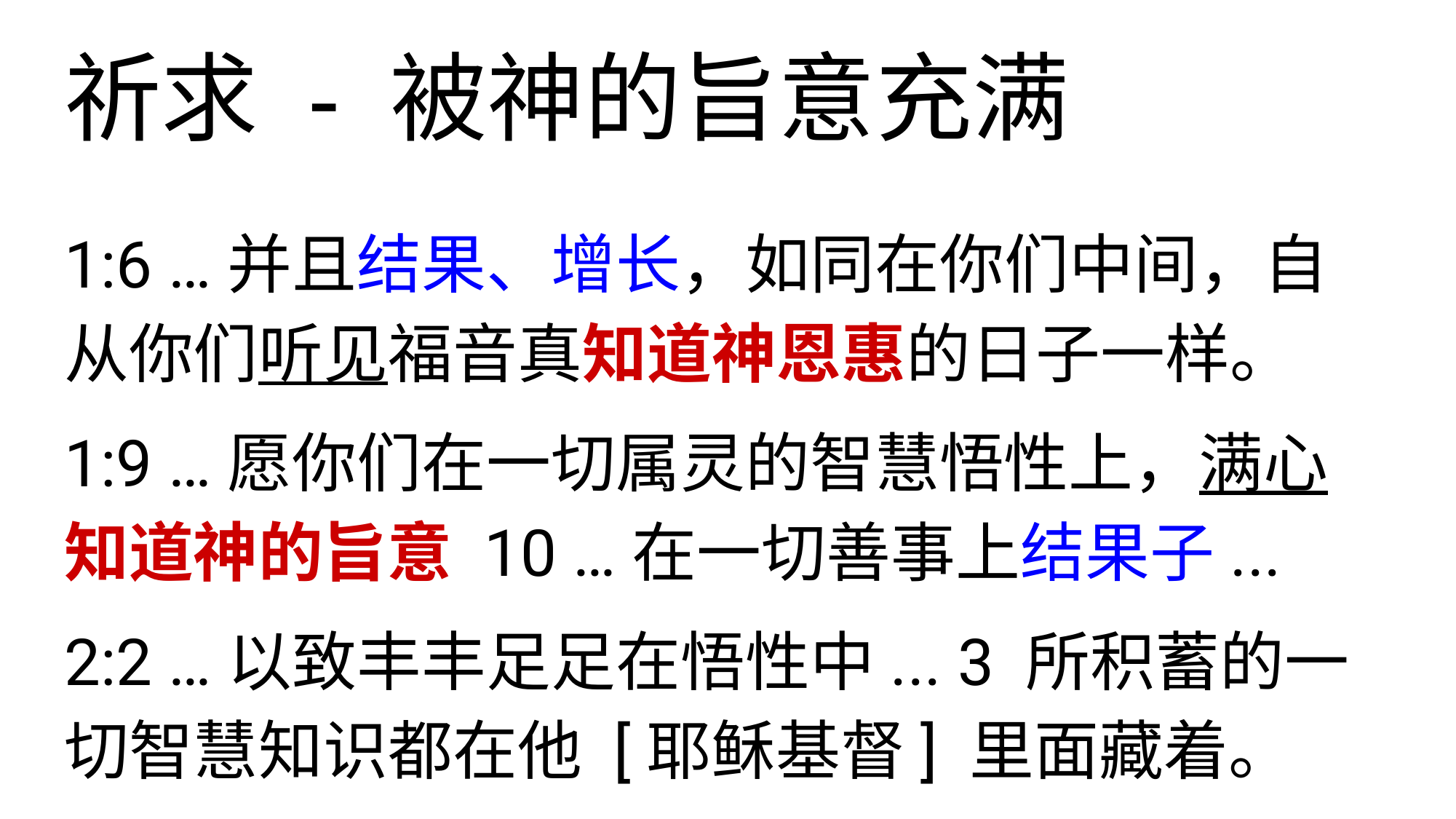

# 祈求 - 被神的旨意充满
1:6 …并且结果、增长，如同在你们中间，自从你们听见福音真知道神恩惠的日子一样。
1:9 …愿你们在一切属灵的智慧悟性上，满心知道神的旨意 10 …在一切善事上结果子...
2:2 …以致丰丰足足在悟性中... 3 所积蓄的一切智慧知识都在他 [耶稣基督] 里面藏着。